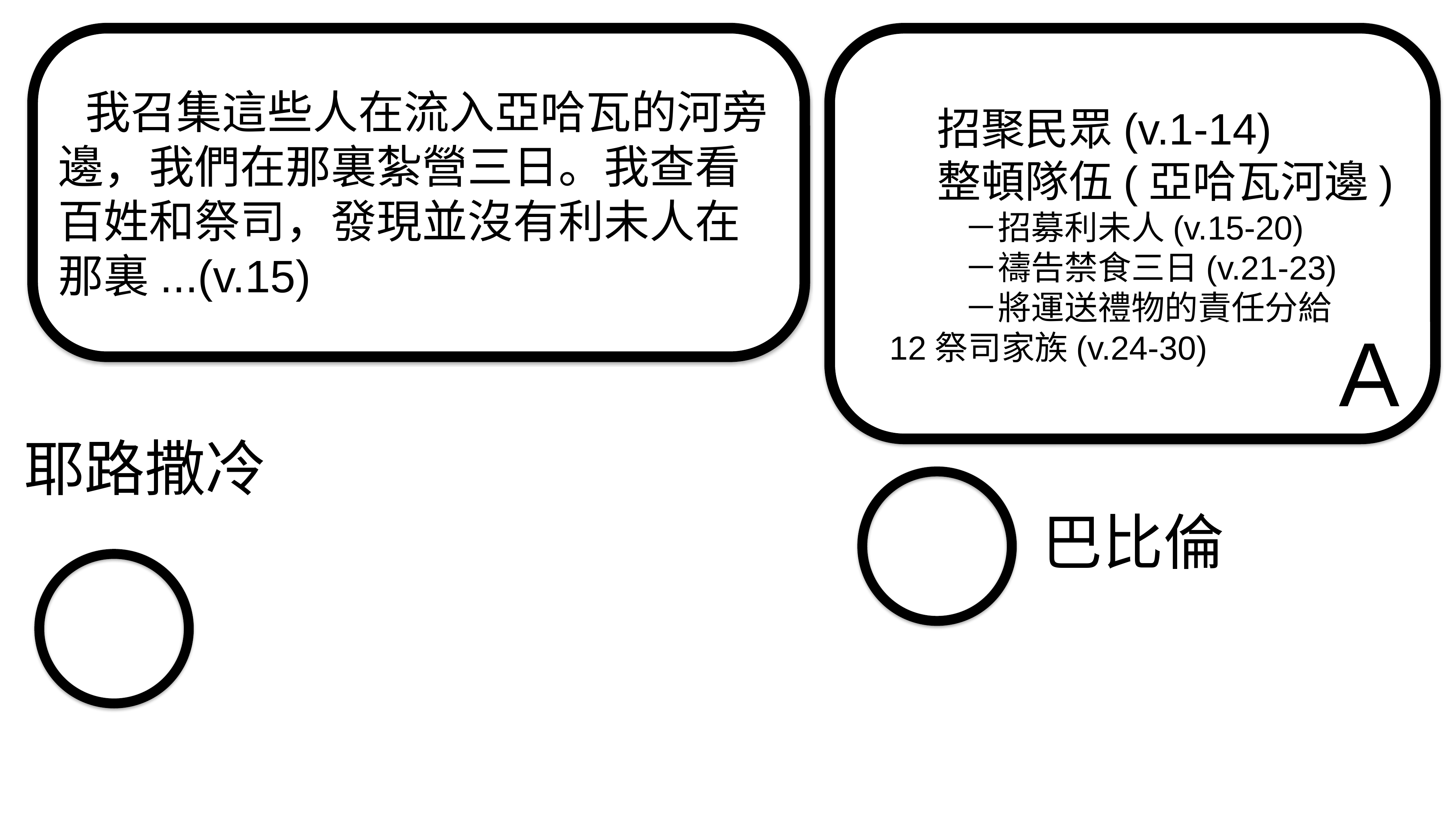

我召集這些人在流入亞哈瓦的河旁邊，我們在那裏紮營三日。我查看百姓和祭司，發現並沒有利未人在那裏...(v.15)
招聚民眾(v.1-14)
整頓隊伍(亞哈瓦河邊)
－招募利未人(v.15-20)
－禱告禁食三日(v.21-23)
－將運送禮物的責任分給
12祭司家族(v.24-30)

以斯拉
從巴比倫到耶路撒冷
A
耶路撒冷

巴比倫